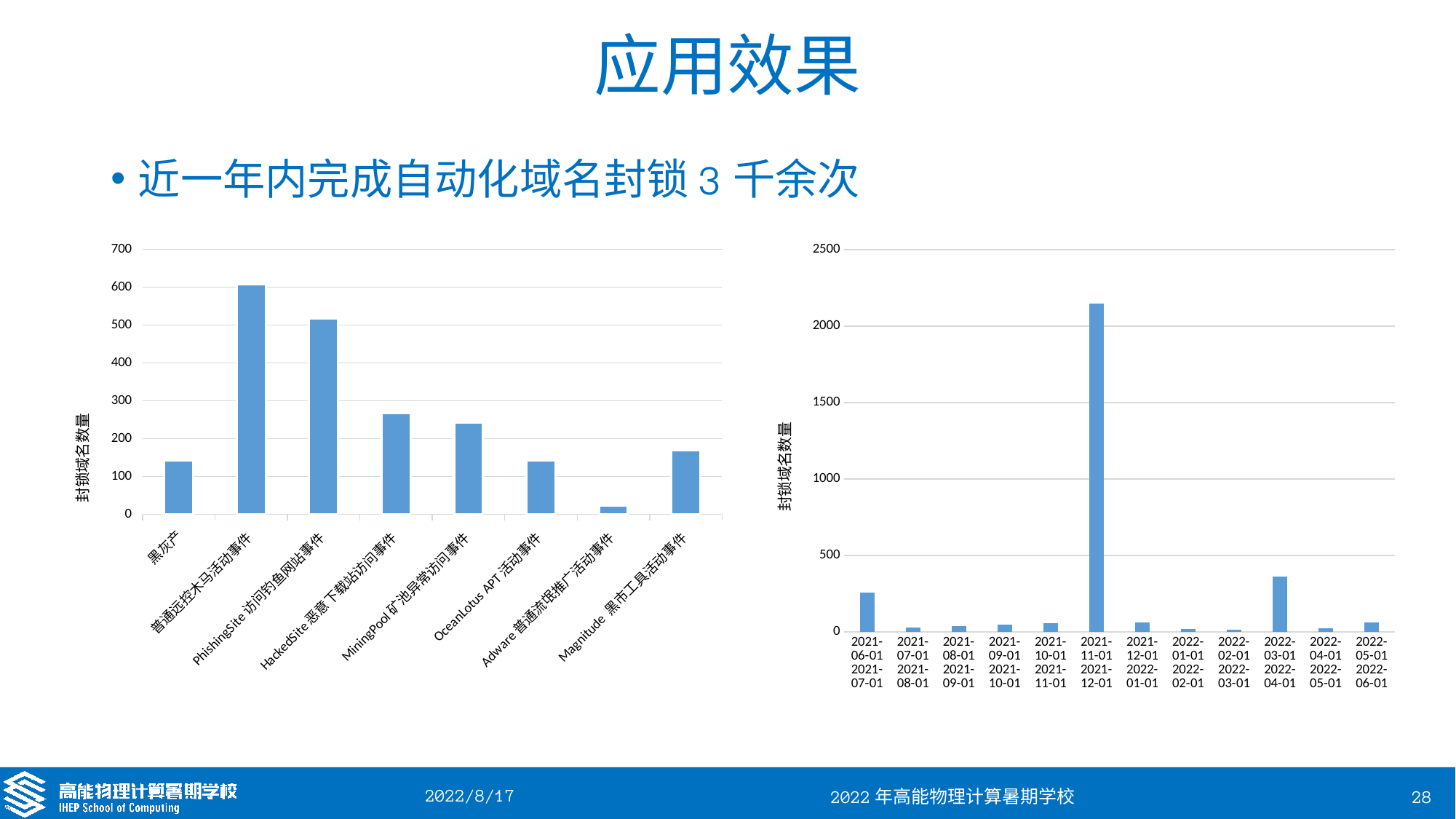

# 应用效果
近一年内完成自动化域名封锁3千余次

### Chart

| Category |  |
|---|---|
| 2021-06-01 2021-07-01 | 255.0 |
| 2021-07-01 2021-08-01 | 27.0 |
| 2021-08-01 2021-09-01 | 37.0 |
| 2021-09-01 2021-10-01 | 48.0 |
| 2021-10-01 2021-11-01 | 55.0 |
| 2021-11-01 2021-12-01 | 2147.0 |
| 2021-12-01 2022-01-01 | 63.0 |
| 2022-01-01 2022-02-01 | 18.0 |
| 2022-02-01 2022-03-01 | 15.0 |
| 2022-03-01 2022-04-01 | 363.0 |
| 2022-04-01 2022-05-01 | 22.0 |
| 2022-05-01 2022-06-01 | 60.0 |

### Chart

| Category |  |
|---|---|
| 黑灰产 | 143.0 |
| 普通远控木马活动事件  | 607.0 |
| PhishingSite访问钓鱼网站事件  | 518.0 |
| HackedSite恶意下载站访问事件  | 267.0 |
| MiningPool矿池异常访问事件  | 242.0 |
| OceanLotus APT活动事件  | 142.0 |
| Adware普通流氓推广活动事件  | 23.0 |
| Magnitude 黑市工具活动事件  | 170.0 |
2022/8/17
2022年高能物理计算暑期学校
28